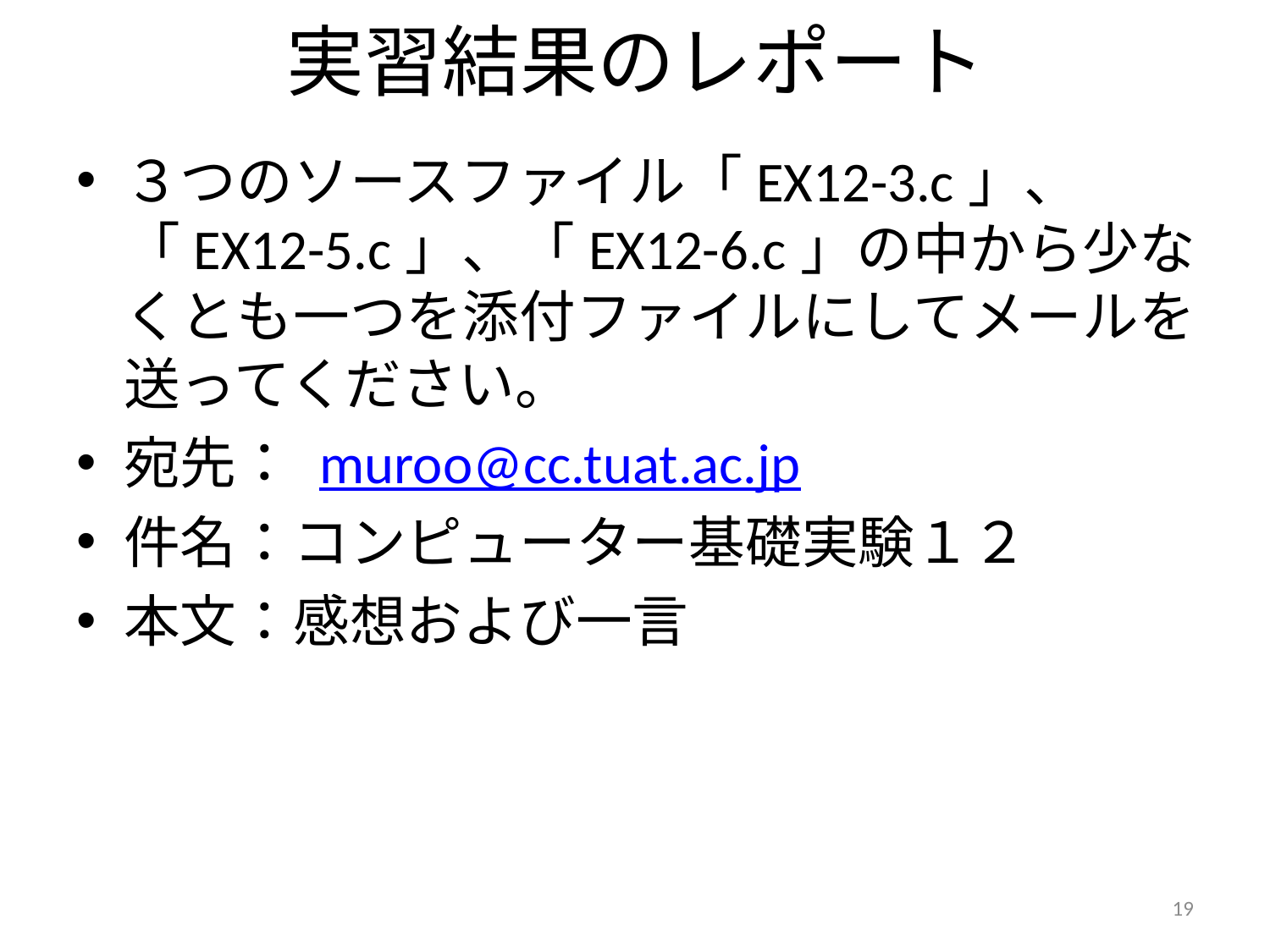

# 実習結果のレポート
３つのソースファイル「EX12-3.c」、「EX12-5.c」、「EX12-6.c」の中から少なくとも一つを添付ファイルにしてメールを送ってください。
宛先： muroo@cc.tuat.ac.jp
件名：コンピューター基礎実験１２
本文：感想および一言
19